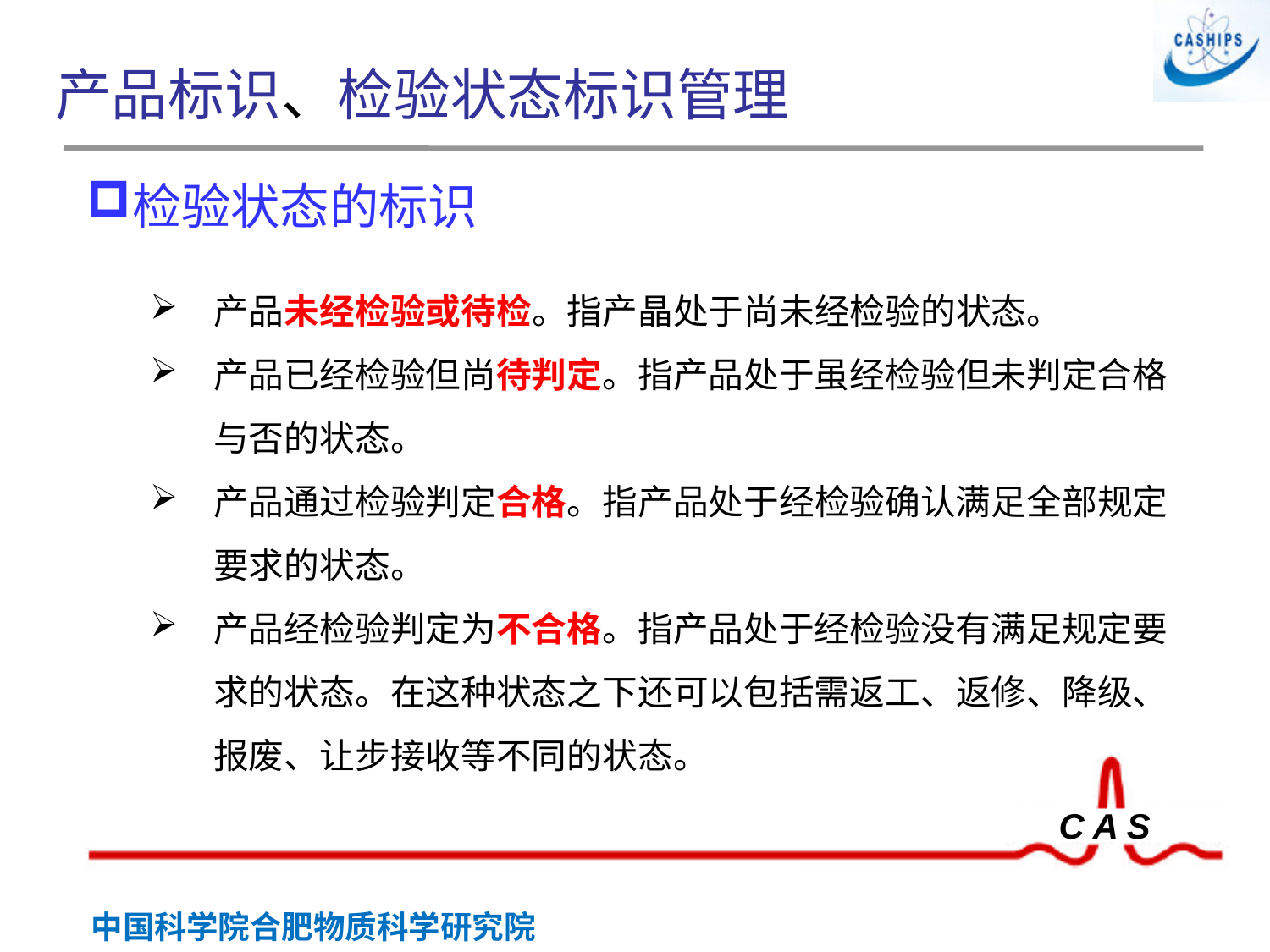

# 产品标识、检验状态标识管理
检验状态的标识

产品未经检验或待检。指产晶处于尚未经检验的状态。
产品已经检验但尚待判定。指产品处于虽经检验但未判定合格与否的状态。
产品通过检验判定合格。指产品处于经检验确认满足全部规定要求的状态。
产品经检验判定为不合格。指产品处于经检验没有满足规定要求的状态。在这种状态之下还可以包括需返工、返修、降级、报废、让步接收等不同的状态。
  胶印章